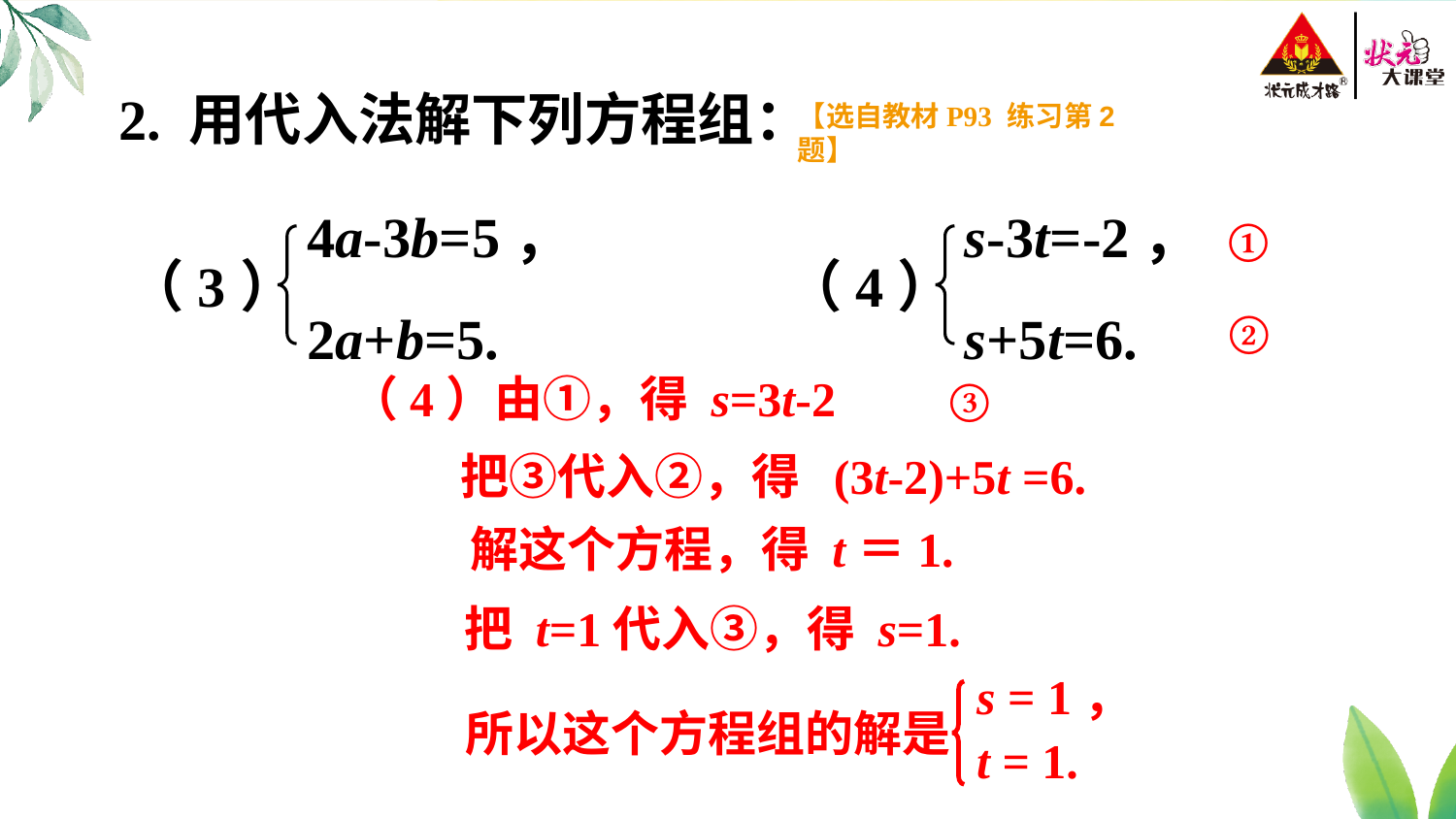

2. 用代入法解下列方程组：
【选自教材P93 练习第2题】
s-3t=-2，
s+5t=6.

（4）
4a-3b=5，
2a+b=5.

（3）
①
②
（4）由①，得 s=3t-2
③
把③代入②，得  (3t-2)+5t =6.
 解这个方程，得 t＝1.
  把 t=1代入③，得 s=1.
 s = 1，
 t = 1.

 所以这个方程组的解是